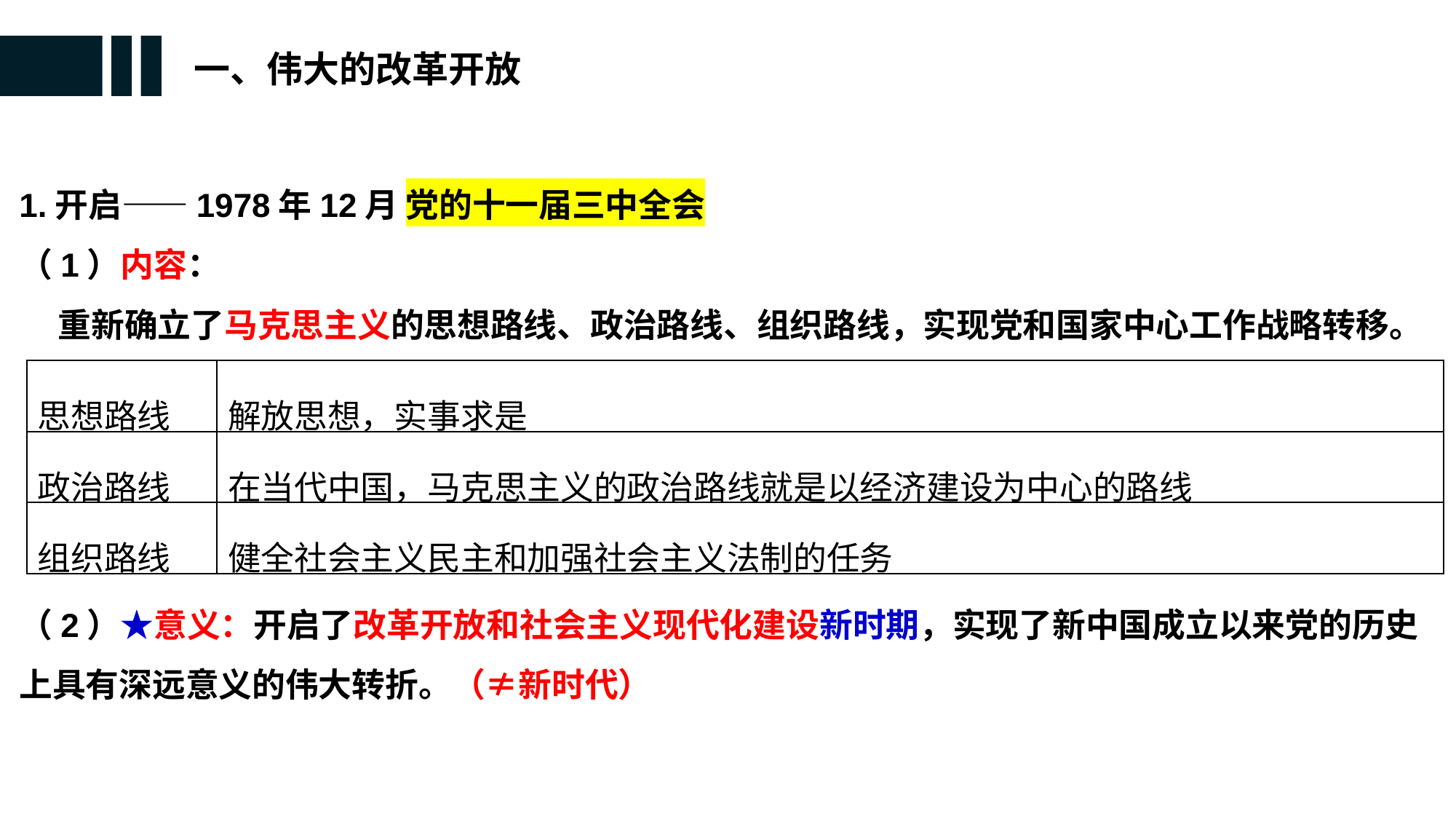

一、伟大的改革开放
1.开启——1978年12月 党的十一届三中全会
（1）内容：
    重新确立了马克思主义的思想路线、政治路线、组织路线，实现党和国家中心工作战略转移。

（2）★意义：开启了改革开放和社会主义现代化建设新时期，实现了新中国成立以来党的历史上具有深远意义的伟大转折。（≠新时代）
| 思想路线 | 解放思想，实事求是 |
| --- | --- |
| 政治路线 | 在当代中国，马克思主义的政治路线就是以经济建设为中心的路线 |
| 组织路线 | 健全社会主义民主和加强社会主义法制的任务 |